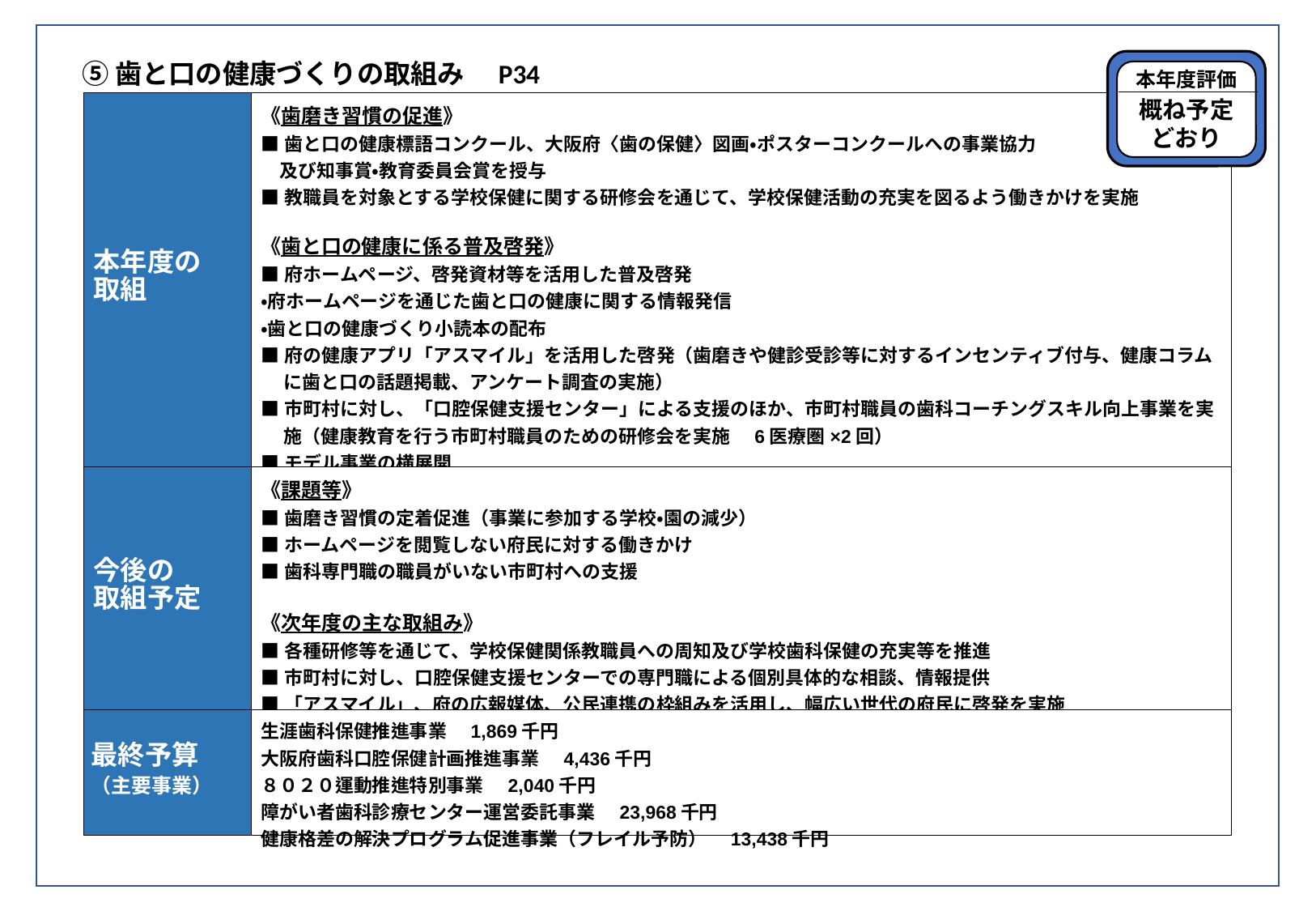

⑤歯と口の健康づくりの取組み　P34

本年度評価

概ね予定
どおり
| 本年度の 取組 | 《歯磨き習慣の促進》 ■歯と口の健康標語コンクール、大阪府〈歯の保健〉図画・ポスターコンクールへの事業協力 　及び知事賞・教育委員会賞を授与 ■教職員を対象とする学校保健に関する研修会を通じて、学校保健活動の充実を図るよう働きかけを実施 《歯と口の健康に係る普及啓発》 ■府ホームページ、啓発資材等を活用した普及啓発 ・府ホームページを通じた歯と口の健康に関する情報発信 ・歯と口の健康づくり小読本の配布 ■府の健康アプリ「アスマイル」を活用した啓発（歯磨きや健診受診等に対するインセンティブ付与、健康コラムに歯と口の話題掲載、アンケート調査の実施） ■市町村に対し、「口腔保健支援センター」による支援のほか、市町村職員の歯科コーチングスキル向上事業を実施（健康教育を行う市町村職員のための研修会を実施　6医療圏×2回） ■モデル事業の横展開 「健康格差の解消プログラム促進事業（特定健診）」の概要や成果を説明、横展開 ■公民連携の枠組みを活用した普及啓発（ポスター等の展開、企業広報ツールの活用、健康イベントでの連携） |
| --- | --- |
| 今後の 取組予定 | 《課題等》 ■歯磨き習慣の定着促進（事業に参加する学校・園の減少） ■ホームページを閲覧しない府民に対する働きかけ ■歯科専門職の職員がいない市町村への支援 《次年度の主な取組み》 ■各種研修等を通じて、学校保健関係教職員への周知及び学校歯科保健の充実等を推進 ■市町村に対し、口腔保健支援センターでの専門職による個別具体的な相談、情報提供 ■「アスマイル」、府の広報媒体、公民連携の枠組みを活用し、幅広い世代の府民に啓発を実施 ■市町村職員の歯科コーチングスキル向上事業での市町村職員への技術的支援 |
| 最終予算 （主要事業） | 生涯歯科保健推進事業　1,869千円 大阪府歯科口腔保健計画推進事業　4,436千円 ８０２０運動推進特別事業　2,040千円 障がい者歯科診療センター運営委託事業　23,968千円 健康格差の解決プログラム促進事業（フレイル予防）　13,438千円 |
概ね予定どおり
概ね予定どおり